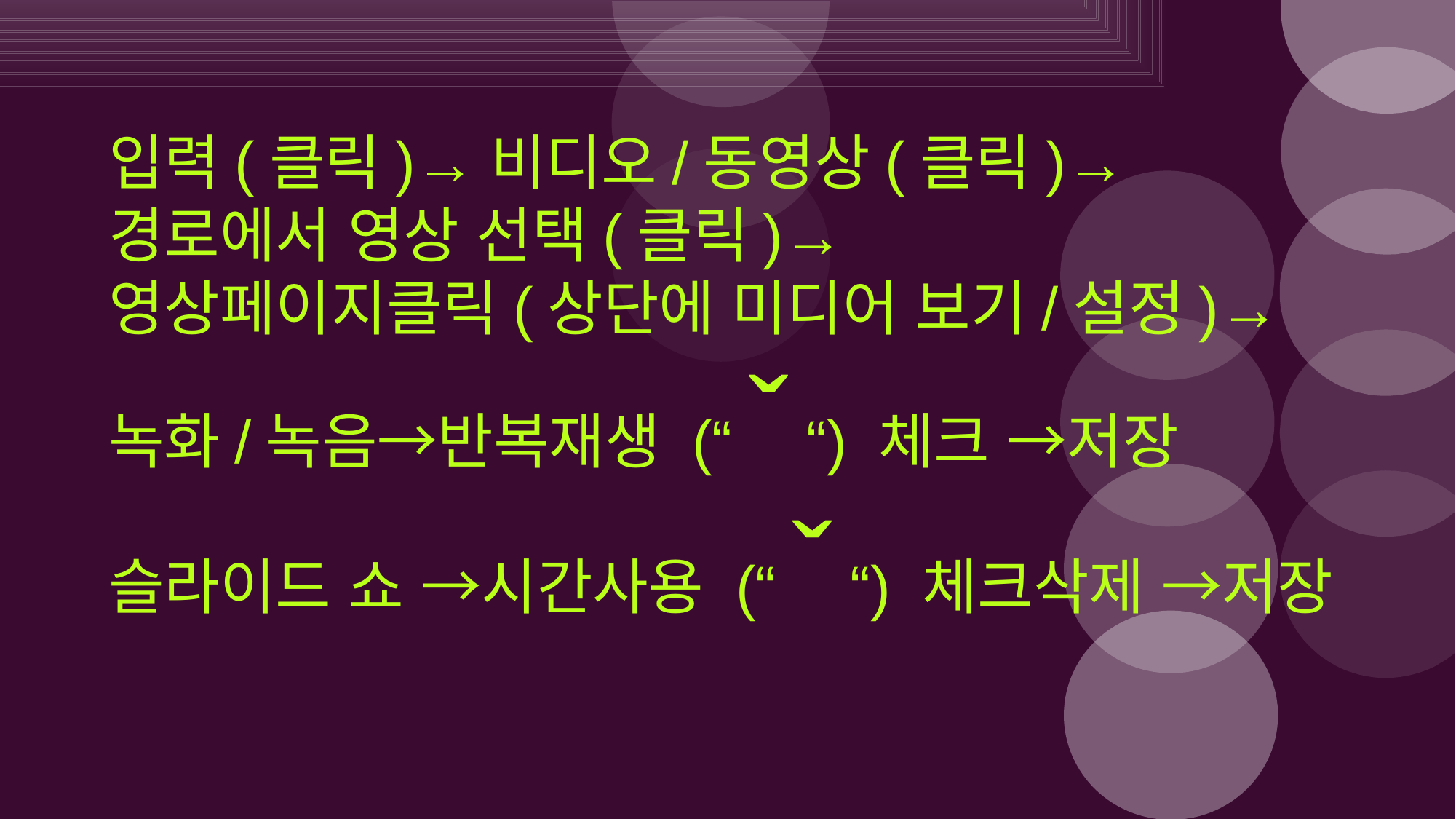

입력(클릭)→비디오/동영상(클릭)→
경로에서 영상 선택(클릭)→
영상페이지클릭(상단에 미디어 보기/설정)→
녹화/녹음→반복재생 (“ ˇ “) 체크 →저장
슬라이드 쇼 →시간사용 (“ ˇ “) 체크삭제 →저장